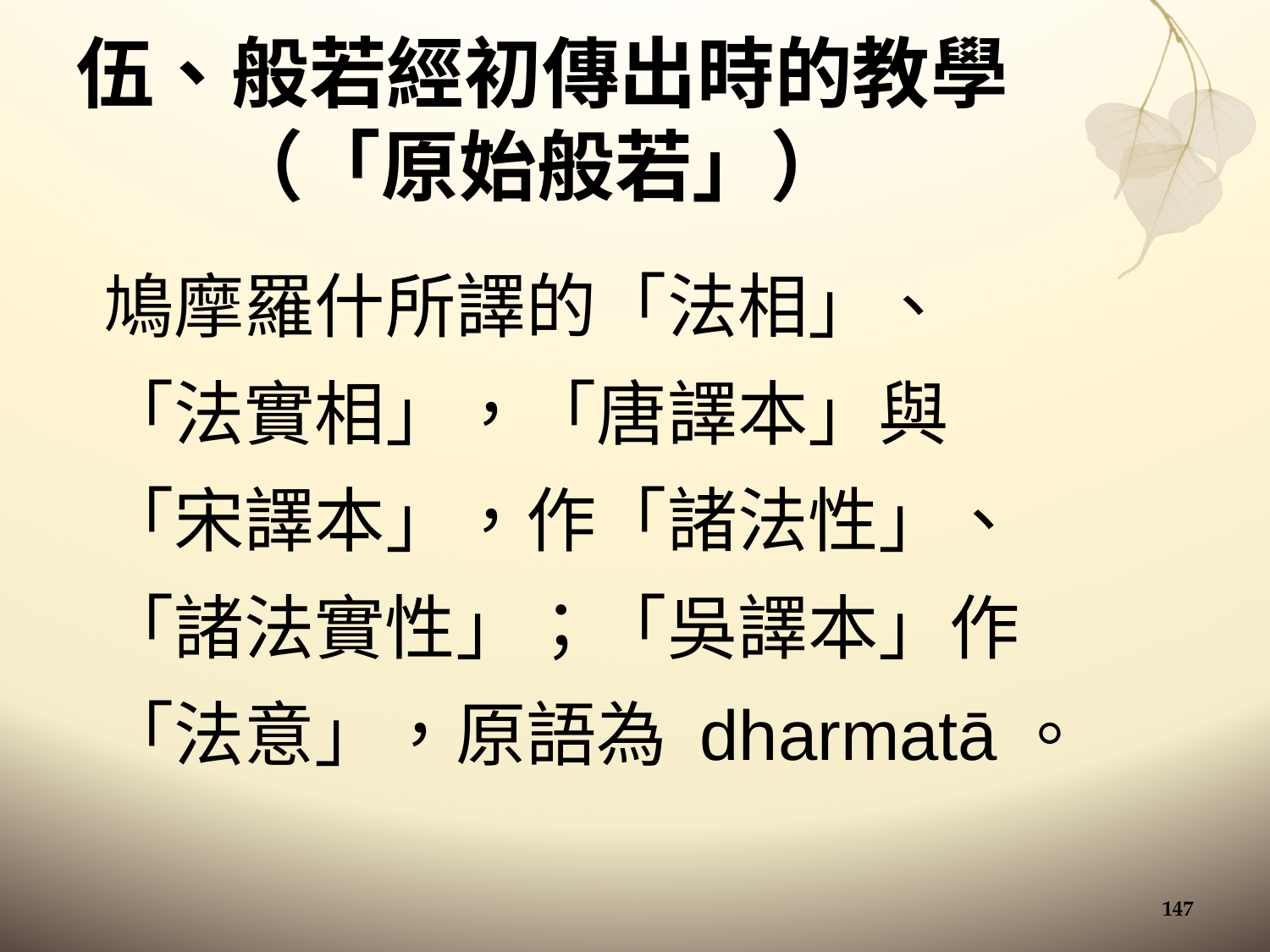

# 伍、般若經初傳出時的教學 （「原始般若」）

鳩摩羅什所譯的「法相」、
「法實相」，「唐譯本」與
「宋譯本」，作「諸法性」、
「諸法實性」；「吳譯本」作
「法意」，原語為 dharmatā。
147